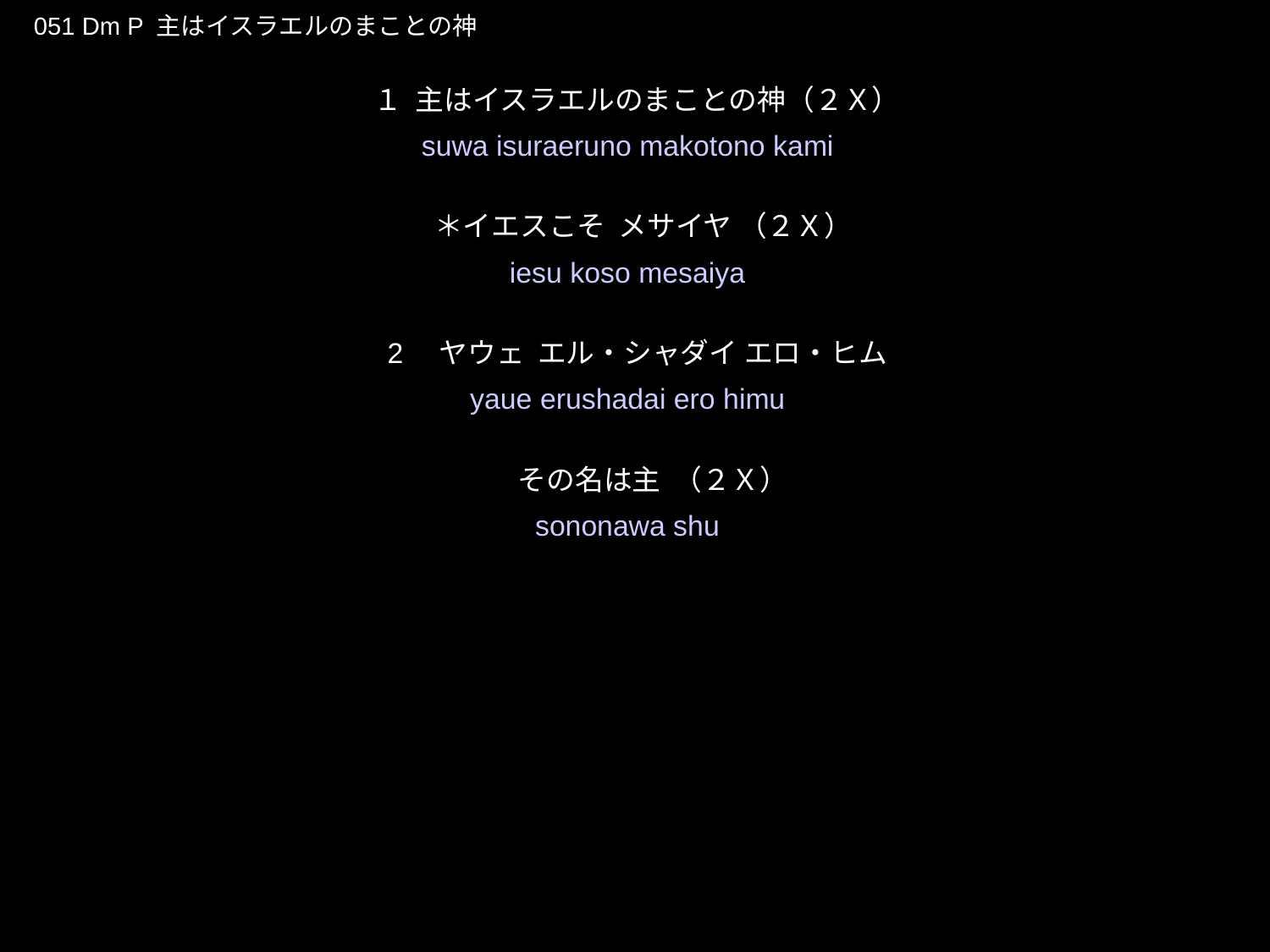

しゅはいすらえるのまことのかみ
★P
051 Dm P 主はイスラエルのまことの神
１  主はイスラエルのまことの神（２Ｘ）
  ＊イエスこそ  メサイヤ （２Ｘ）
2   ヤウェ  エル・シャダイ エロ・ヒム
     その名は主  （２Ｘ）
★３
suwa isuraeruno makotono kami
iesu koso mesaiya
yaue erushadai ero himu
sononawa shu